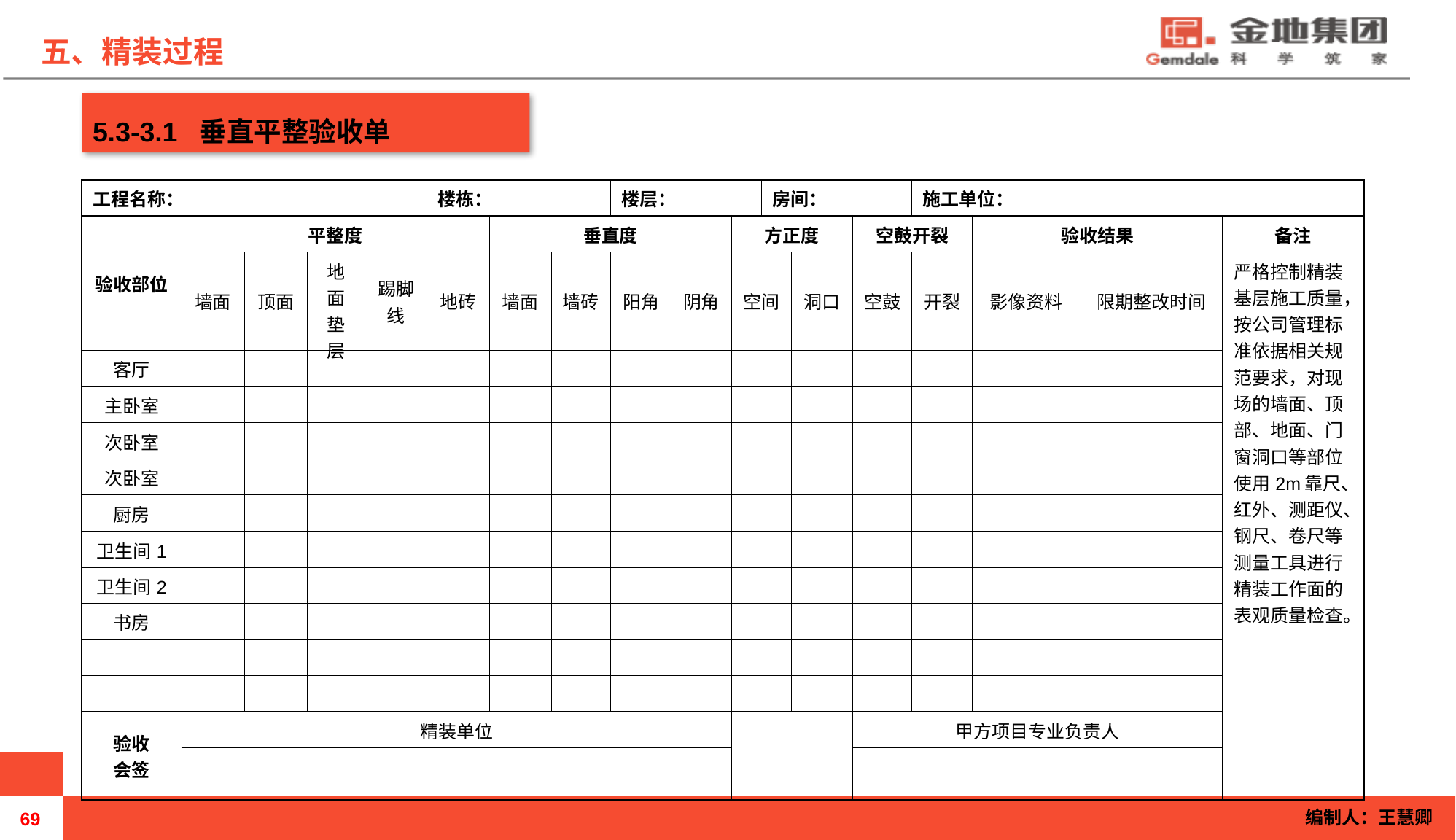

五、精装过程
5.3-3.1  垂直平整验收单
| 工程名称： |  |  |  |  | 楼栋： |  |  | 楼层： |  |  | 房间： |  |  | 施工单位： |  |  |  |
| --- | --- | --- | --- | --- | --- | --- | --- | --- | --- | --- | --- | --- | --- | --- | --- | --- | --- |
| 验收部位 | 平整度 |  |  |  |  | 垂直度 |  |  |  | 方正度 |  |  | 空鼓开裂 |  | 验收结果 |  | 备注 |
|  | 墙面 | 顶面 | 地面垫层 | 踢脚线 | 地砖 | 墙面 | 墙砖 | 阳角 | 阴角 | 空间 |  | 洞口 | 空鼓 | 开裂 | 影像资料 | 限期整改时间 | 严格控制精装基层施工质量，按公司管理标准依据相关规范要求，对现场的墙面、顶部、地面、门窗洞口等部位使用2m靠尺、红外、测距仪、钢尺、卷尺等测量工具进行精装工作面的表观质量检查。 |
| 客厅 |  |  |  |  |  |  |  |  |  |  |  |  |  |  |  |  |  |
| 主卧室 |  |  |  |  |  |  |  |  |  |  |  |  |  |  |  |  |  |
| 次卧室 |  |  |  |  |  |  |  |  |  |  |  |  |  |  |  |  |  |
| 次卧室 |  |  |  |  |  |  |  |  |  |  |  |  |  |  |  |  |  |
| 厨房 |  |  |  |  |  |  |  |  |  |  |  |  |  |  |  |  |  |
| 卫生间1 |  |  |  |  |  |  |  |  |  |  |  |  |  |  |  |  |  |
| 卫生间2 |  |  |  |  |  |  |  |  |  |  |  |  |  |  |  |  |  |
| 书房 |  |  |  |  |  |  |  |  |  |  |  |  |  |  |  |  |  |
|  |  |  |  |  |  |  |  |  |  |  |  |  |  |  |  |  |  |
|  |  |  |  |  |  |  |  |  |  |  |  |  |  |  |  |  |  |
| 验收 会签 | 精装单位 |  |  |  |  |  |  |  |  |  |  |  | 甲方项目专业负责人 |  |  |  |  |
|  |  |  |  |  |  |  |  |  |  |  |  |  |  |  |  |  |  |
编制人：王慧卿